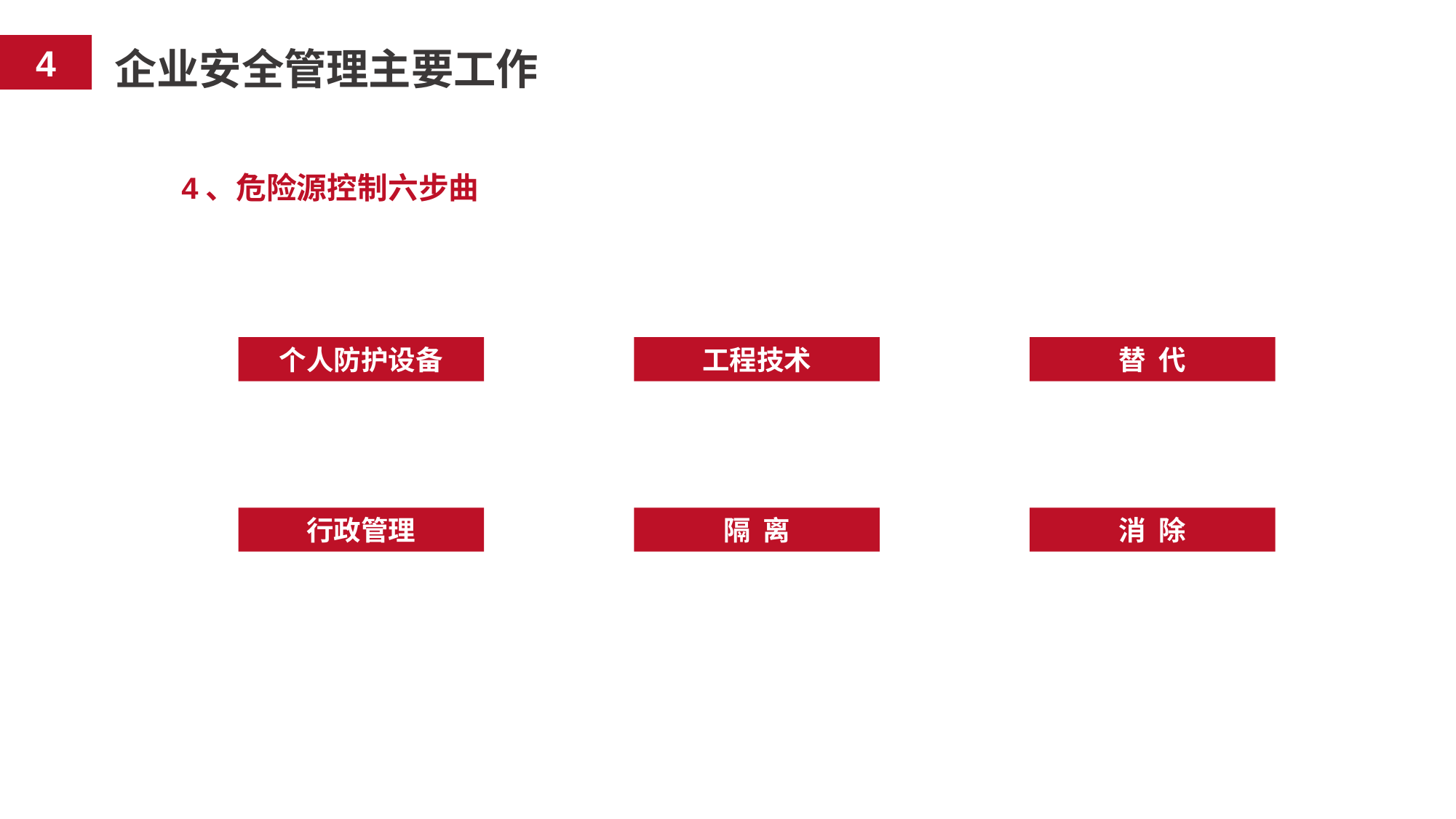

4
企业安全管理主要工作
4、危险源控制六步曲
个人防护设备
工程技术
替  代
行政管理
隔  离
消  除